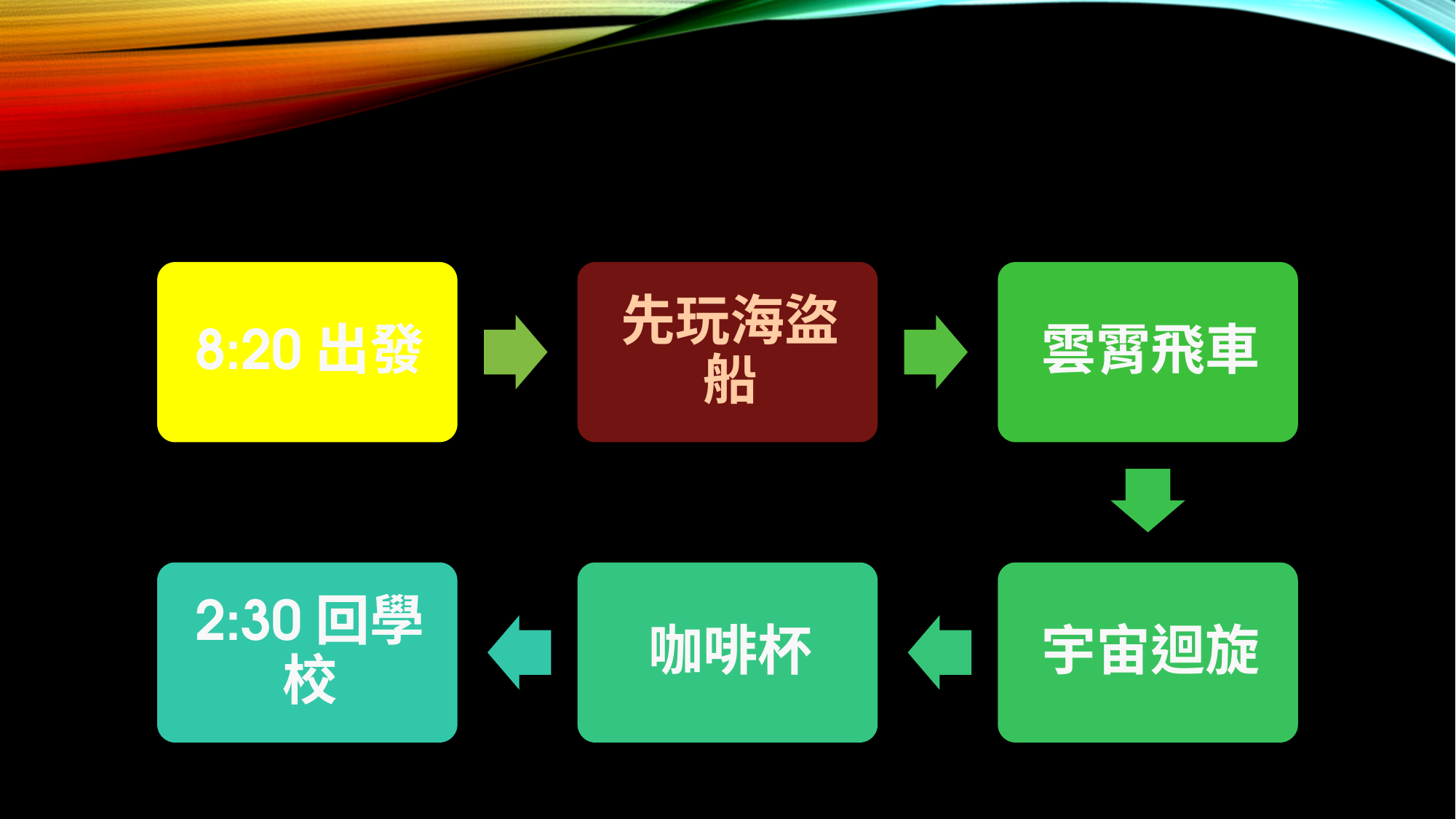

#
8:20出發

先玩海盜船

雲霄飛車

宇宙迴旋

咖啡杯

2:30回學校